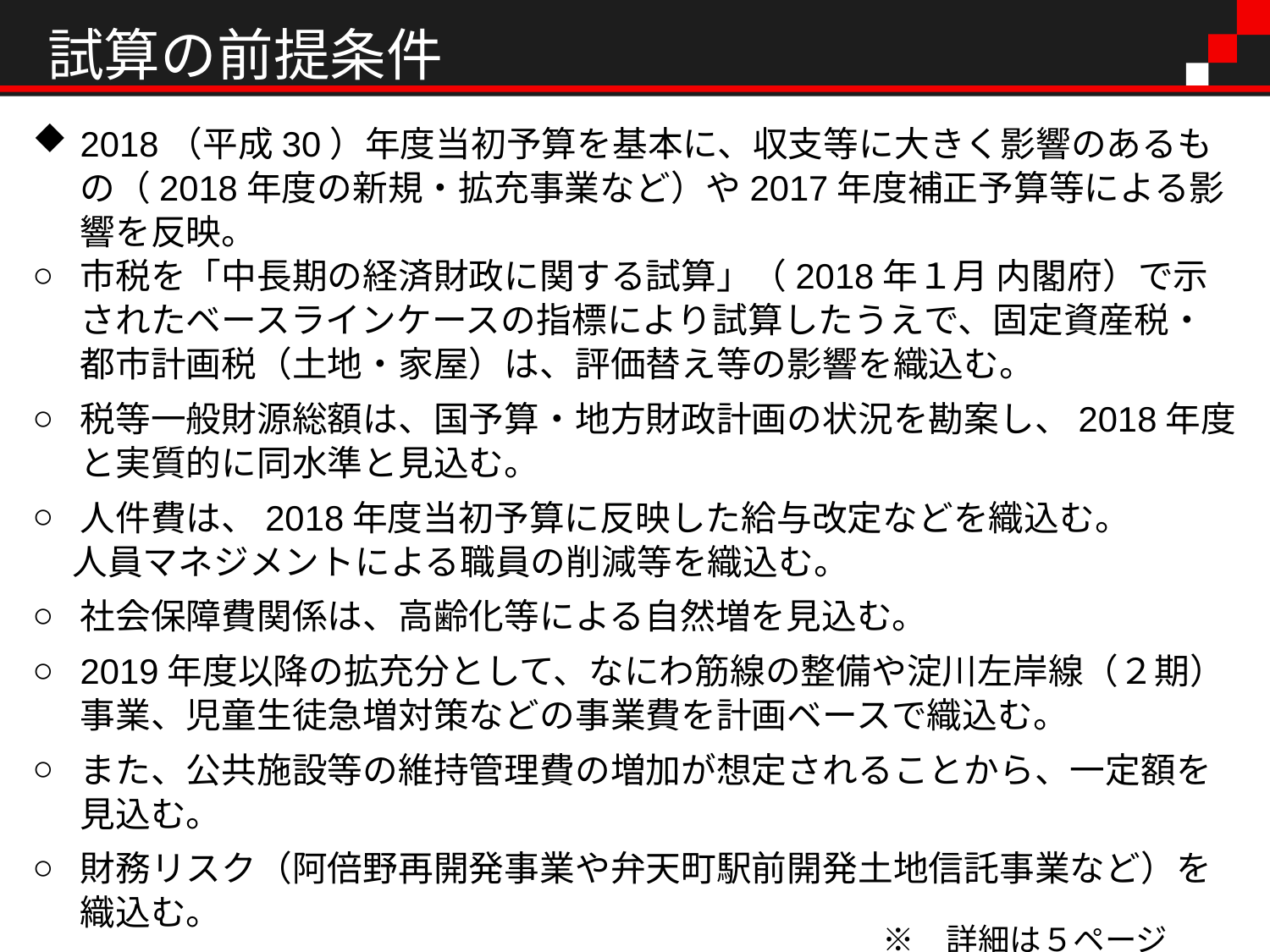

試算の前提条件

2018（平成30）年度当初予算を基本に、収支等に大きく影響のあるもの（2018年度の新規・拡充事業など）や2017年度補正予算等による影響を反映。
市税を「中長期の経済財政に関する試算」（2018年１月 内閣府）で示されたベースラインケースの指標により試算したうえで、固定資産税・都市計画税（土地・家屋）は、評価替え等の影響を織込む。
税等一般財源総額は、国予算・地方財政計画の状況を勘案し、2018年度と実質的に同水準と見込む。
人件費は、2018年度当初予算に反映した給与改定などを織込む。
    人員マネジメントによる職員の削減等を織込む。
社会保障費関係は、高齢化等による自然増を見込む。
2019年度以降の拡充分として、なにわ筋線の整備や淀川左岸線（２期）事業、児童生徒急増対策などの事業費を計画ベースで織込む。
また、公共施設等の維持管理費の増加が想定されることから、一定額を見込む。
財務リスク（阿倍野再開発事業や弁天町駅前開発土地信託事業など）を織込む。

　※　詳細は５ページ
2